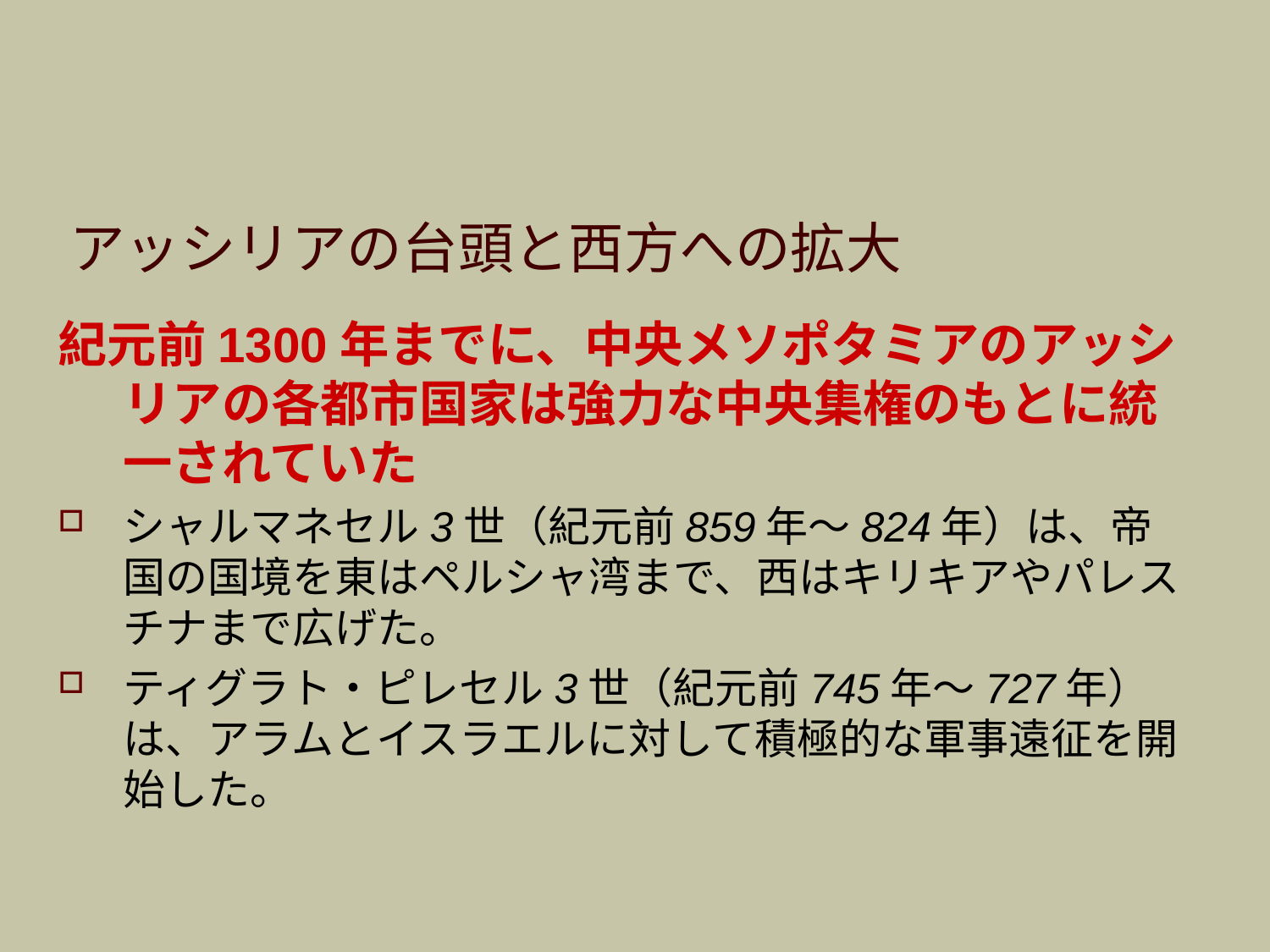

アッシリアの台頭と西方への拡大
紀元前1300年までに、中央メソポタミアのアッシリアの各都市国家は強力な中央集権のもとに統一されていた
シャルマネセル3世（紀元前859年〜824年）は、帝国の国境を東はペルシャ湾まで、西はキリキアやパレスチナまで広げた。
ティグラト・ピレセル3世（紀元前745年〜727年）は、アラムとイスラエルに対して積極的な軍事遠征を開始した。